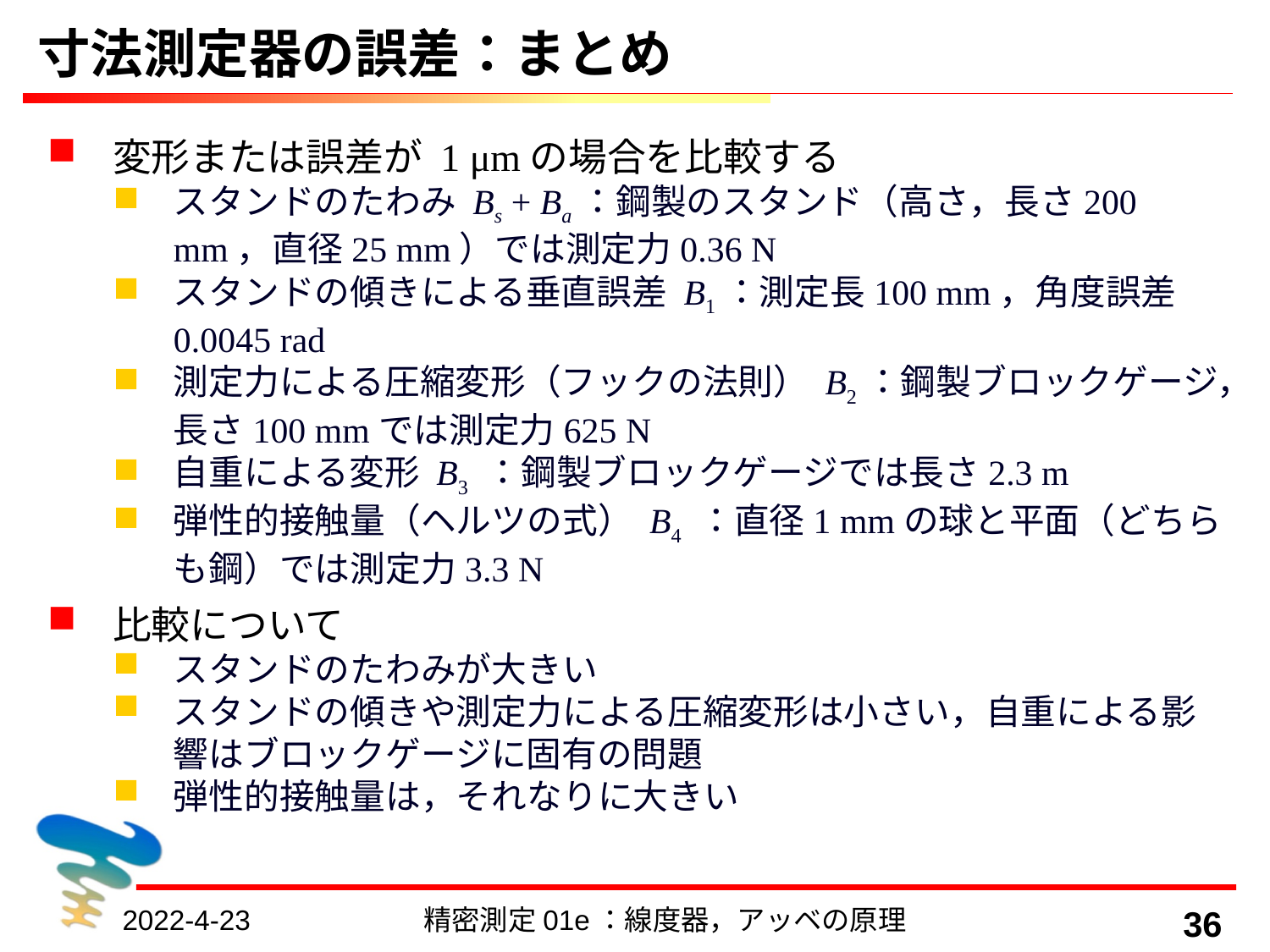

# 寸法測定器の誤差：まとめ
変形または誤差が 1 μmの場合を比較する
スタンドのたわみ Bs + Ba：鋼製のスタンド（高さ，長さ200 mm，直径25 mm）では測定力0.36 N
スタンドの傾きによる垂直誤差 B1：測定長100 mm，角度誤差0.0045 rad
測定力による圧縮変形（フックの法則） B2：鋼製ブロックゲージ，長さ100 mmでは測定力625 N
自重による変形 B3 ：鋼製ブロックゲージでは長さ2.3 m
弾性的接触量（ヘルツの式） B4 ：直径1 mmの球と平面（どちらも鋼）では測定力3.3 N
比較について
スタンドのたわみが大きい
スタンドの傾きや測定力による圧縮変形は小さい，自重による影響はブロックゲージに固有の問題
弾性的接触量は，それなりに大きい

2022-4-23
精密測定01e：線度器，アッベの原理
36